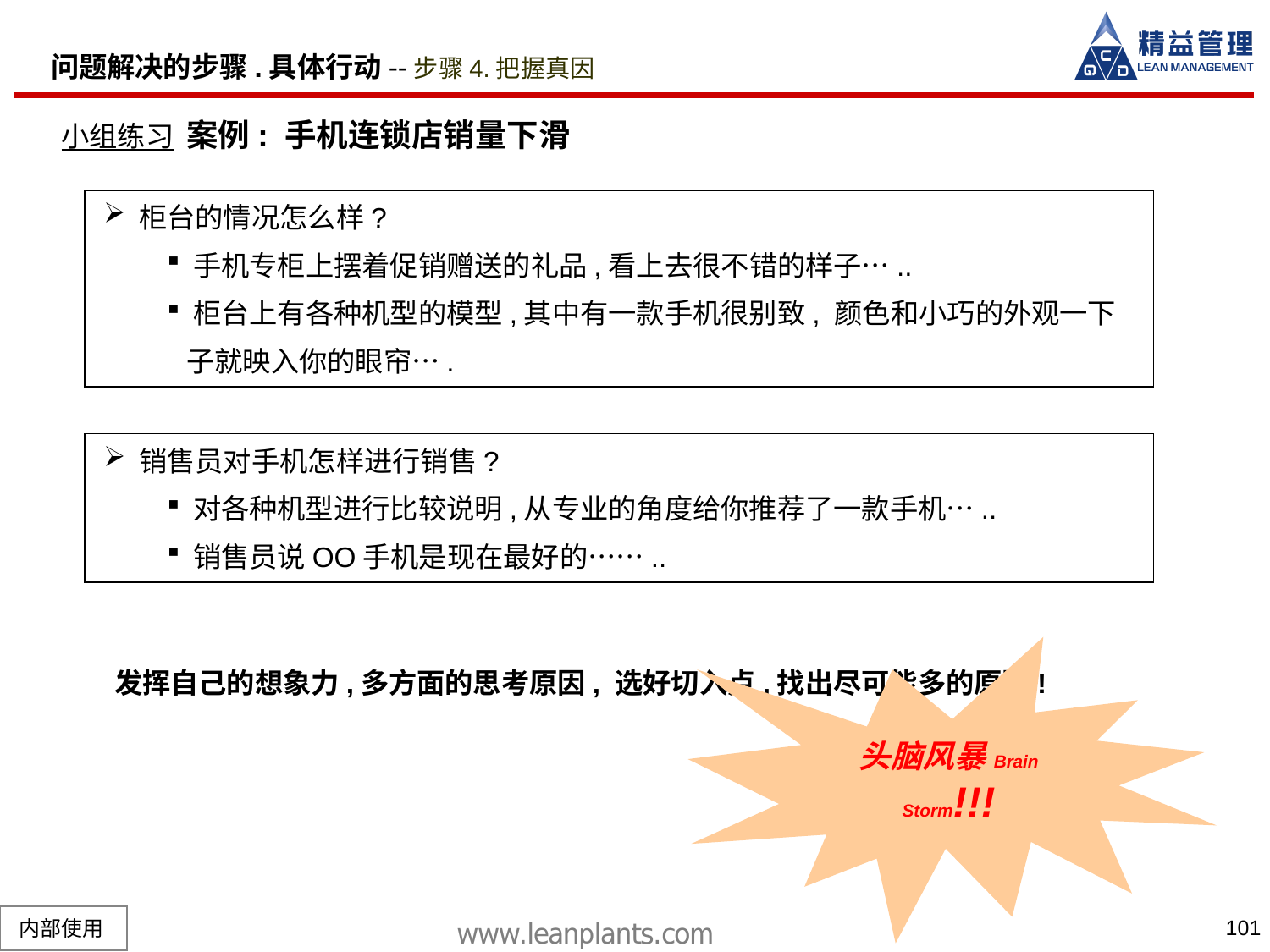

问题解决的步骤.具体行动--步骤4.把握真因
小组练习  案例: 手机连锁店销量下滑
 柜台的情况怎么样?
 手机专柜上摆着促销赠送的礼品,看上去很不错的样子…..
 柜台上有各种机型的模型,其中有一款手机很别致, 颜色和小巧的外观一下
  子就映入你的眼帘….
 销售员对手机怎样进行销售?
 对各种机型进行比较说明,从专业的角度给你推荐了一款手机…..
 销售员说OO手机是现在最好的……..
发挥自己的想象力,多方面的思考原因, 选好切入点,找出尽可能多的原因!

头脑风暴Brain Storm!!!
内部使用